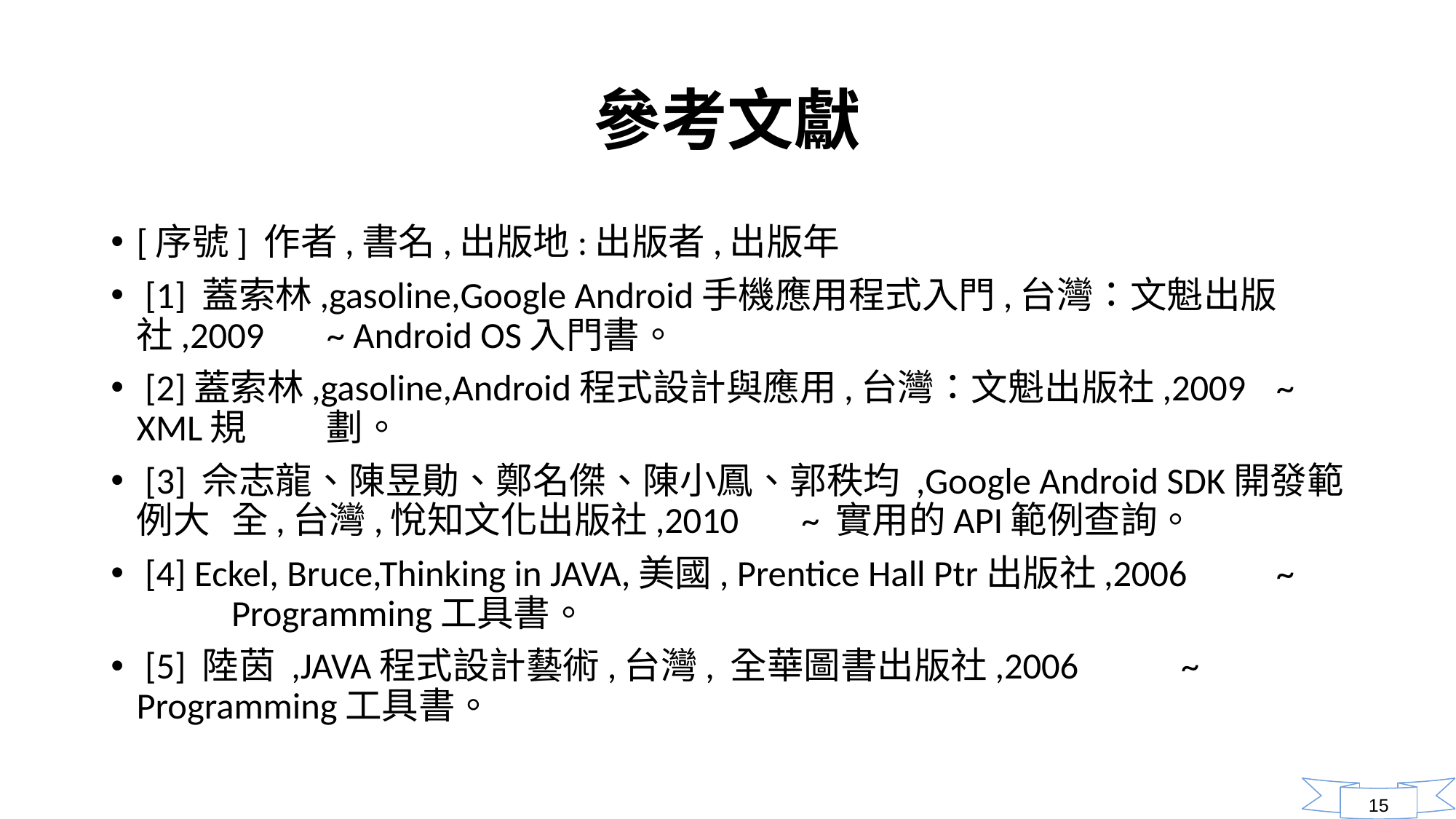

# 參考文獻
[序號] 作者,書名,出版地:出版者,出版年
 [1] 蓋索林,gasoline,Google Android手機應用程式入門,台灣：文魁出版社,2009 	~ Android OS入門書。
 [2]蓋索林,gasoline,Android程式設計與應用,台灣：文魁出版社,2009	~ XML規	劃。
 [3] 佘志龍、陳昱勛、鄭名傑、陳小鳳、郭秩均 ,Google Android SDK開發範例大	全,台灣,悅知文化出版社,2010 	~ 實用的API範例查詢。
 [4] Eckel, Bruce,Thinking in JAVA,美國, Prentice Hall Ptr出版社,2006 	~ 	Programming工具書。
 [5] 陸茵 ,JAVA程式設計藝術,台灣, 全華圖書出版社,2006 					~ 	Programming工具書。

15